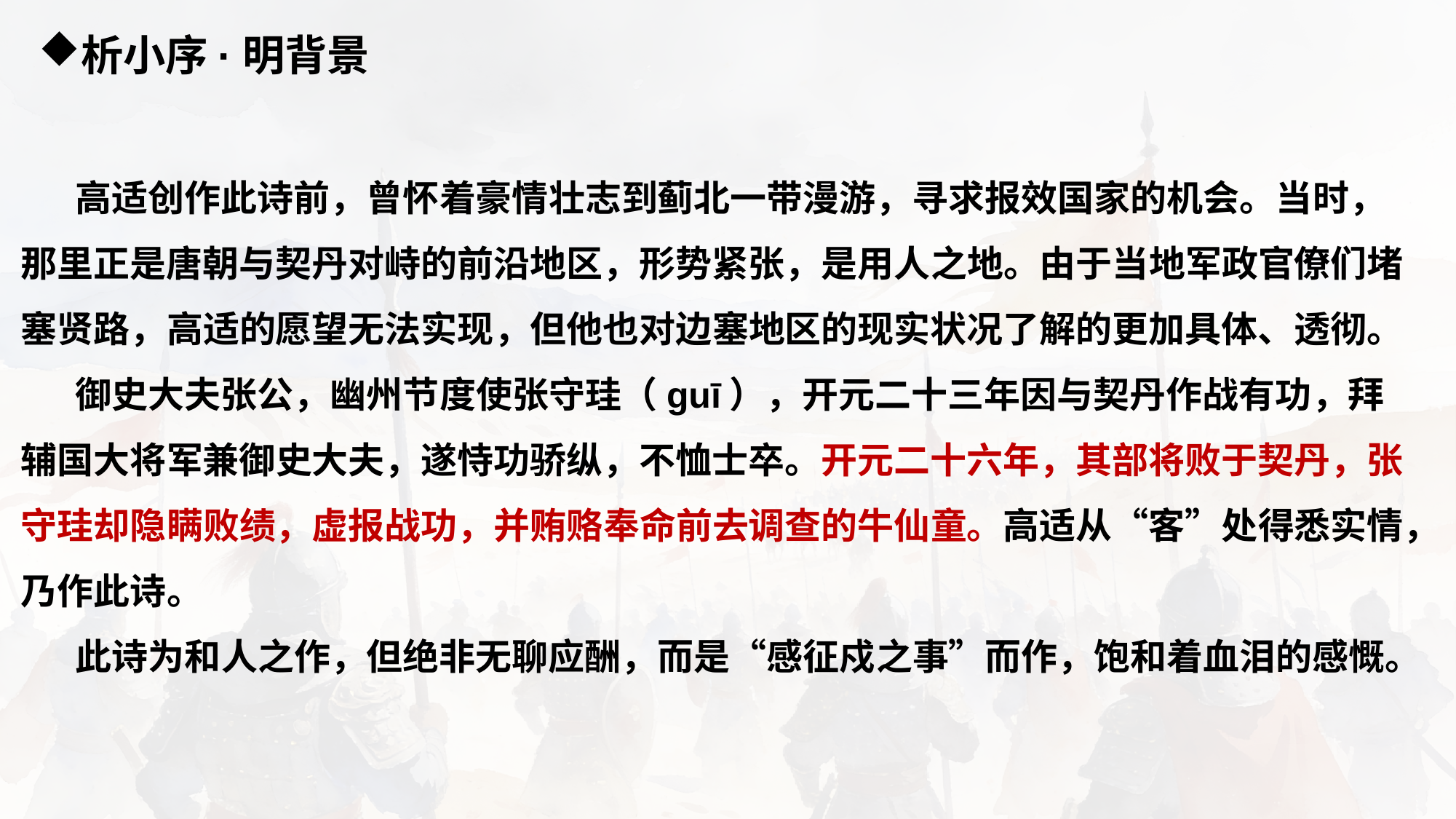

析小序·明背景
高适创作此诗前，曾怀着豪情壮志到蓟北一带漫游，寻求报效国家的机会。当时，那里正是唐朝与契丹对峙的前沿地区，形势紧张，是用人之地。由于当地军政官僚们堵塞贤路，高适的愿望无法实现，但他也对边塞地区的现实状况了解的更加具体、透彻。
御史大夫张公，幽州节度使张守珪（guī），开元二十三年因与契丹作战有功，拜辅国大将军兼御史大夫，遂恃功骄纵，不恤士卒。开元二十六年，其部将败于契丹，张守珪却隐瞒败绩，虚报战功，并贿赂奉命前去调查的牛仙童。高适从“客”处得悉实情，乃作此诗。
此诗为和人之作，但绝非无聊应酬，而是“感征戍之事”而作，饱和着血泪的感慨。